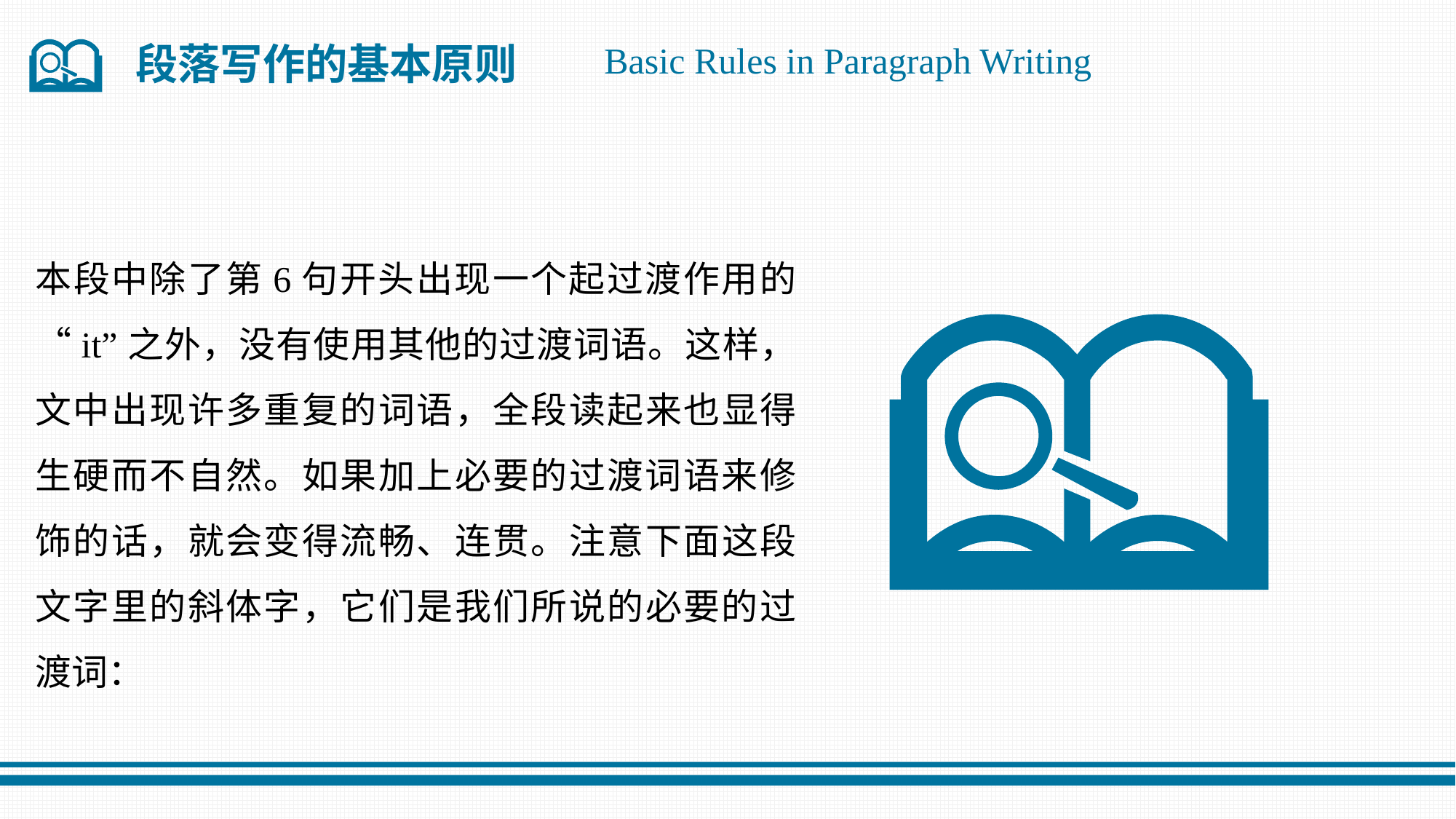

段落写作的基本原则
Basic Rules in Paragraph Writing
本段中除了第6句开头出现一个起过渡作用的“it”之外，没有使用其他的过渡词语。这样，文中出现许多重复的词语，全段读起来也显得生硬而不自然。如果加上必要的过渡词语来修饰的话，就会变得流畅、连贯。注意下面这段文字里的斜体字，它们是我们所说的必要的过渡词：